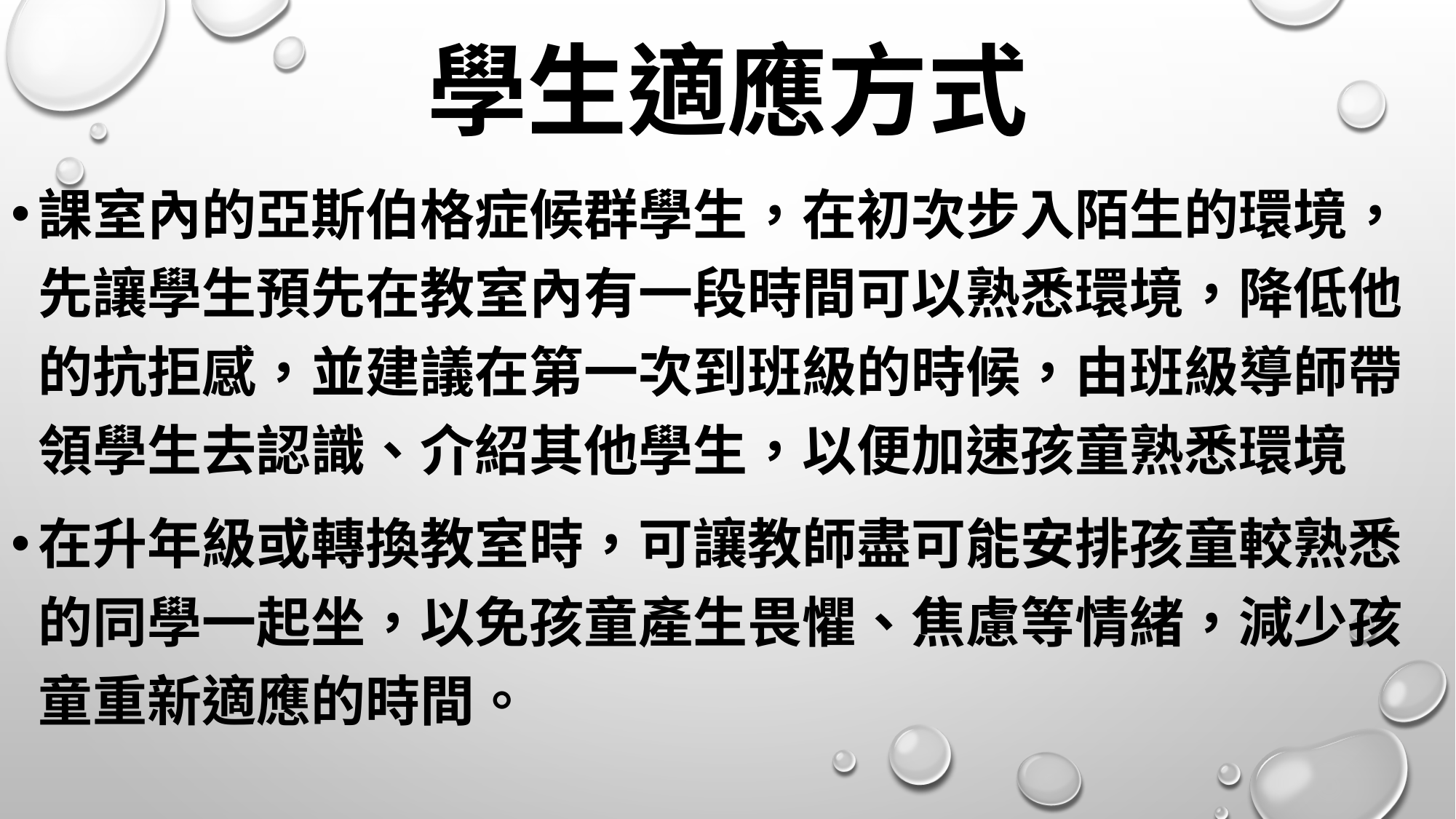

# 學生適應方式
課室內的亞斯伯格症候群學生，在初次步入陌生的環境，先讓學生預先在教室內有一段時間可以熟悉環境，降低他的抗拒感，並建議在第一次到班級的時候，由班級導師帶領學生去認識、介紹其他學生，以便加速孩童熟悉環境
在升年級或轉換教室時，可讓教師盡可能安排孩童較熟悉的同學一起坐，以免孩童產生畏懼、焦慮等情緒，減少孩童重新適應的時間。